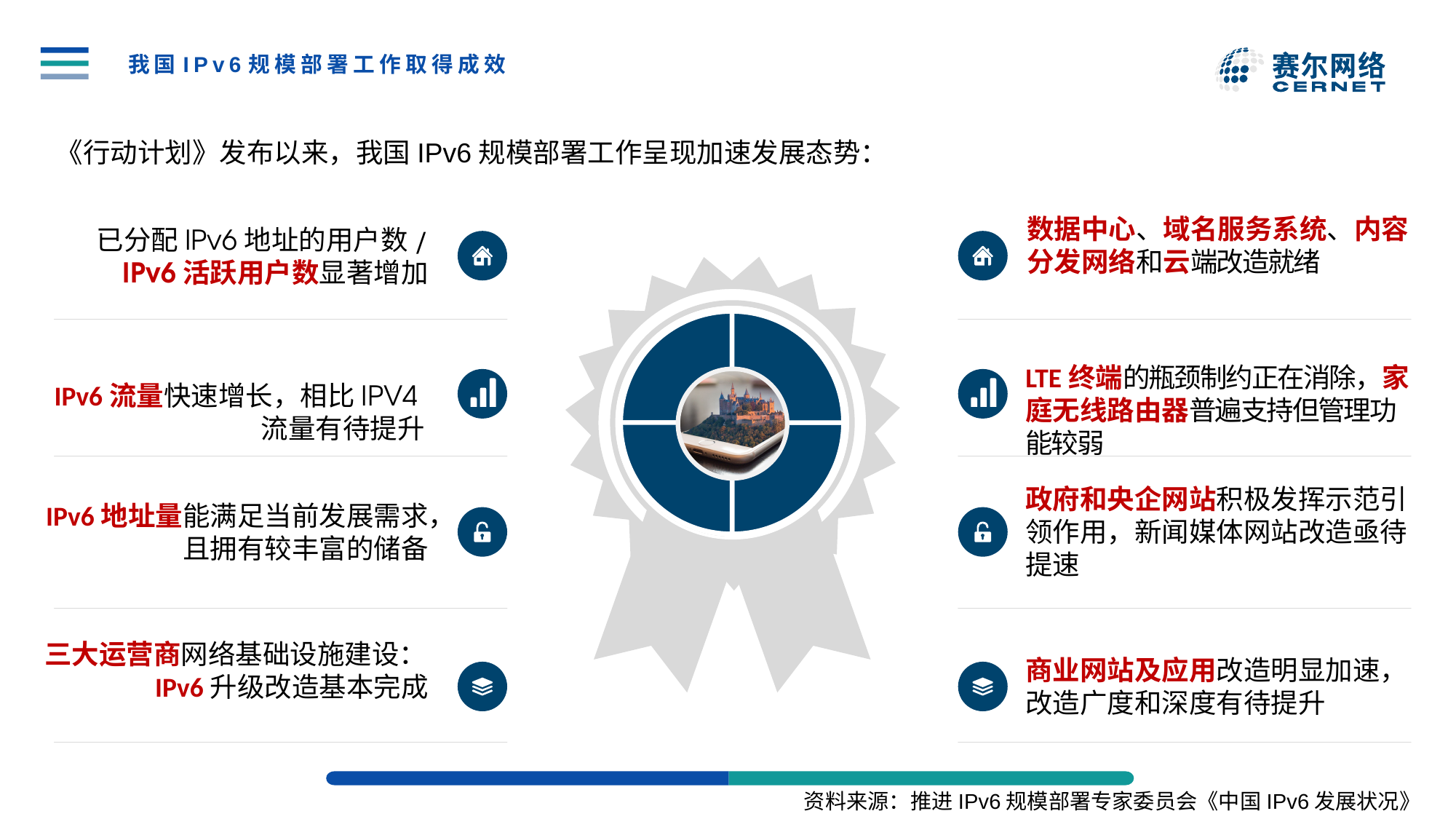

# 我国IPv6规模部署工作取得成效
《行动计划》发布以来，我国IPv6规模部署工作呈现加速发展态势：
数据中心、域名服务系统、内容分发网络和云端改造就绪
已分配IPv6地址的用户数/IPv6活跃用户数显著增加

LTE终端的瓶颈制约正在消除，家庭无线路由器普遍支持但管理功能较弱

IPv6流量快速增长，相比IPV4流量有待提升
政府和央企网站积极发挥示范引领作用，新闻媒体网站改造亟待提速
IPv6地址量能满足当前发展需求，且拥有较丰富的储备

三大运营商网络基础设施建设：IPv6升级改造基本完成
商业网站及应用改造明显加速，改造广度和深度有待提升

资料来源：推进IPv6规模部署专家委员会《中国IPv6发展状况》